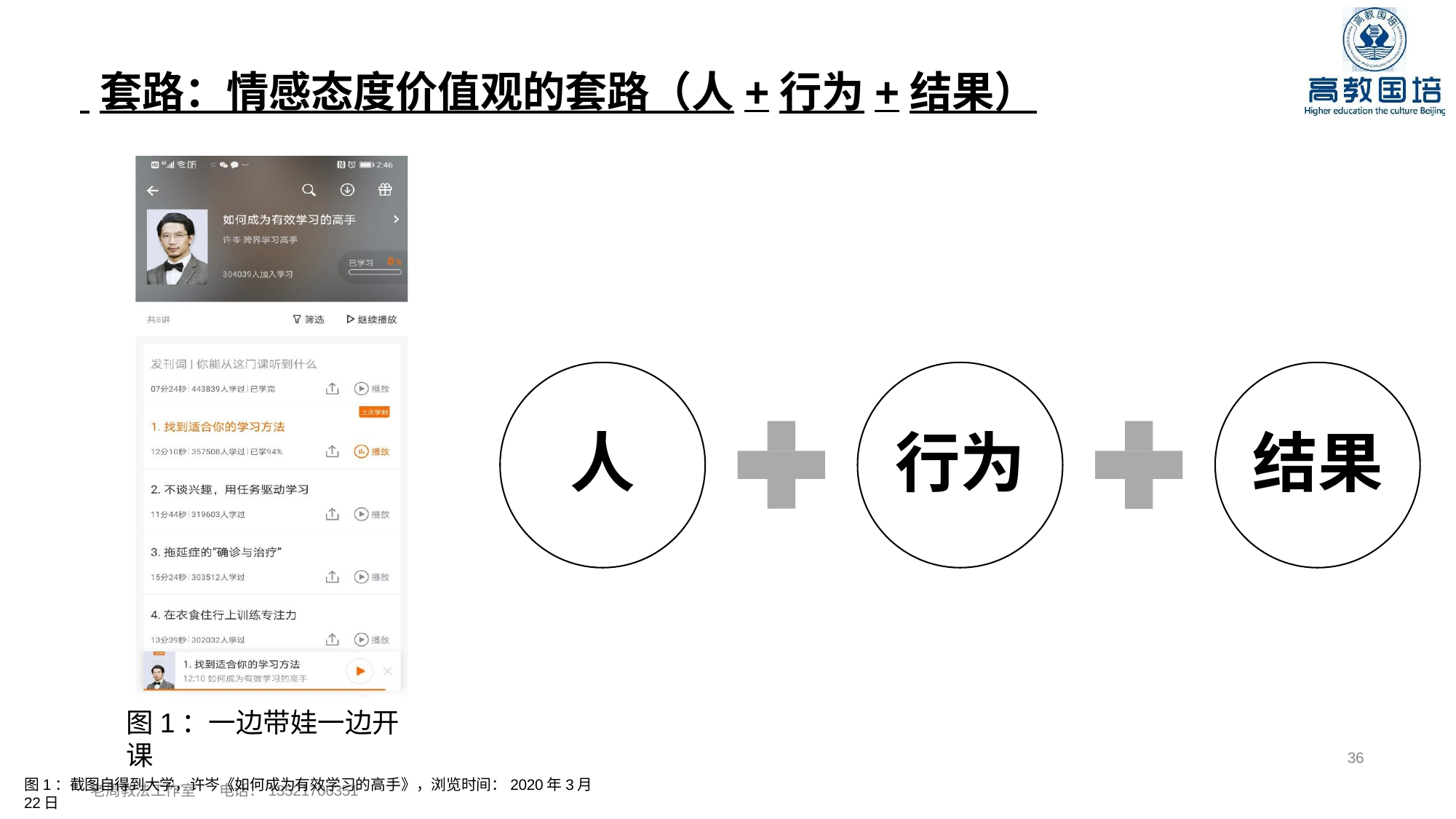

# 套路：情感态度价值观的套路（人+行为+结果）

人
行为
结果

图1：一边带娃一边开课
老周教法工作室	电话：13521706351
36
图1：截图自得到大学，许岑《如何成为有效学习的高手》，浏览时间：2020年3月22日